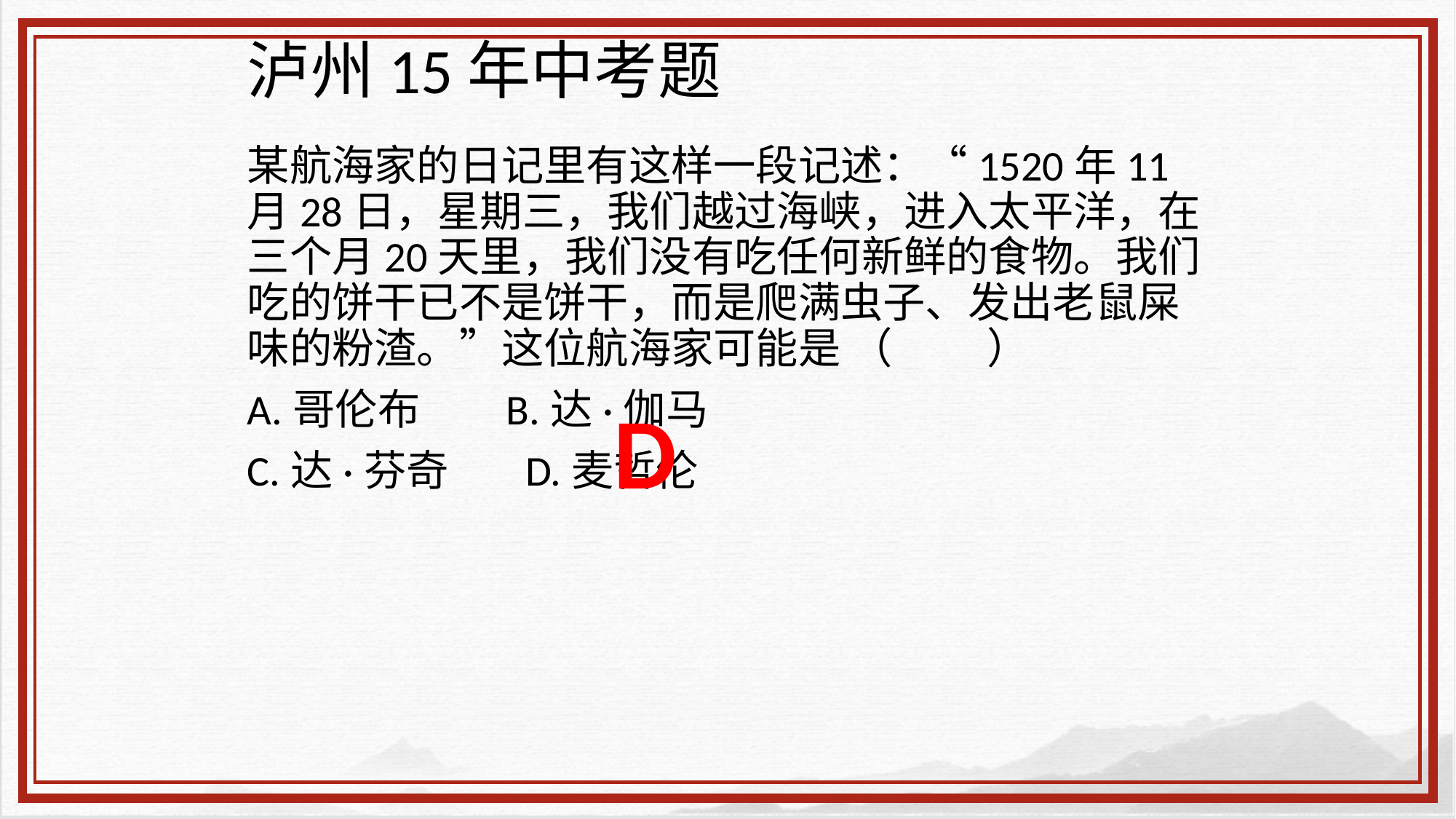

# 泸州15年中考题
某航海家的日记里有这样一段记述：“1520年11月28日，星期三，我们越过海峡，进入太平洋，在三个月20天里，我们没有吃任何新鲜的食物。我们吃的饼干已不是饼干，而是爬满虫子、发出老鼠屎味的粉渣。”这位航海家可能是 （          ）
A.哥伦布        B.达·伽马
C.达·芬奇       D.麦哲伦
D